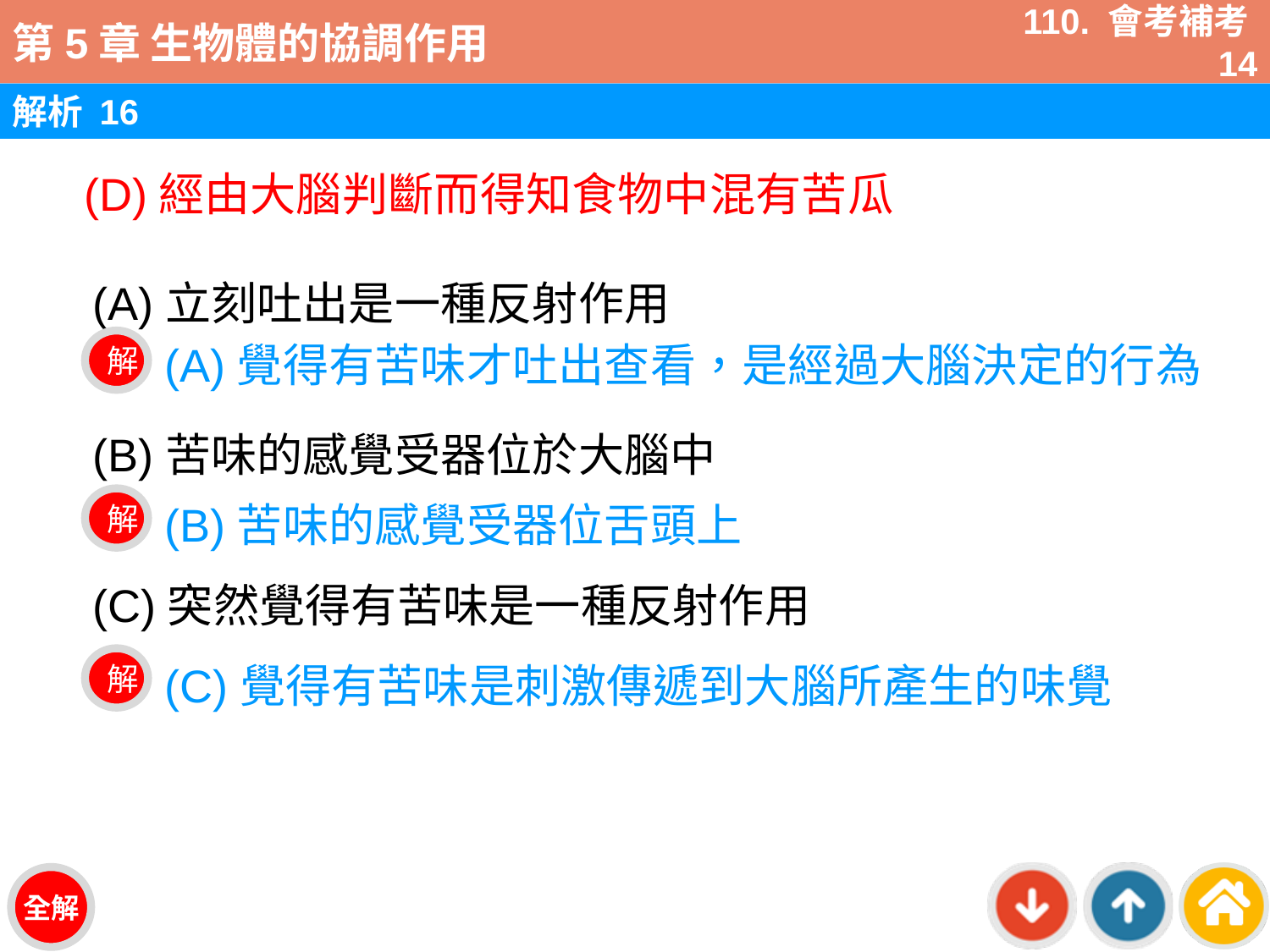

110. 會考補考14
解析 16
(D)經由大腦判斷而得知食物中混有苦瓜
(A)立刻吐出是一種反射作用

(B)苦味的感覺受器位於大腦中

(C)突然覺得有苦味是一種反射作用
(A)覺得有苦味才吐出查看，是經過大腦決定的行為
解
(B)苦味的感覺受器位舌頭上
解
(C)覺得有苦味是刺激傳遞到大腦所產生的味覺
解
全解